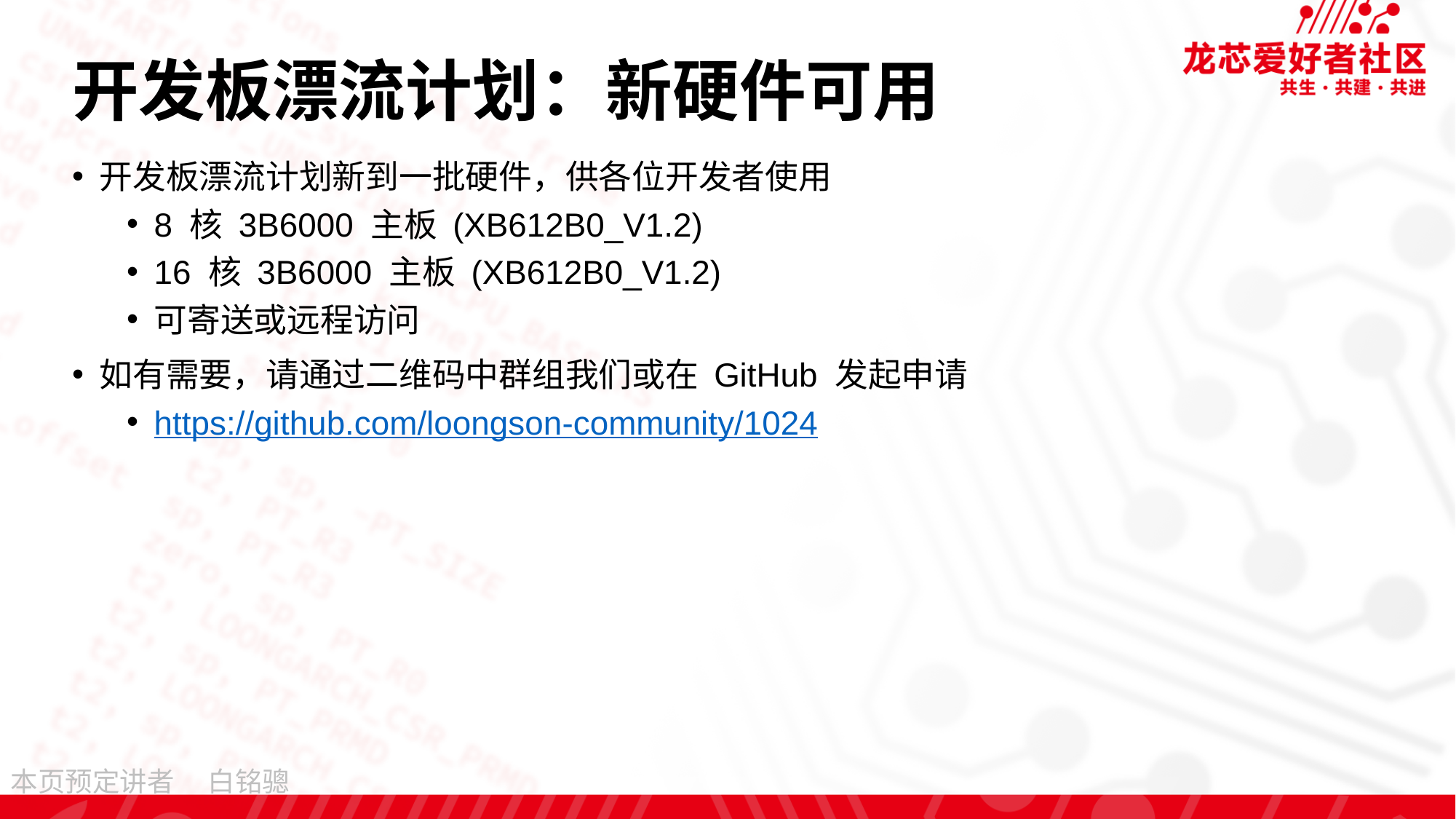

# 开发板漂流计划：新硬件可用
开发板漂流计划新到一批硬件，供各位开发者使用
8 核 3B6000 主板 (XB612B0_V1.2)
16 核 3B6000 主板 (XB612B0_V1.2)
可寄送或远程访问
如有需要，请通过二维码中群组我们或在 GitHub 发起申请
https://github.com/loongson-community/1024
白铭骢